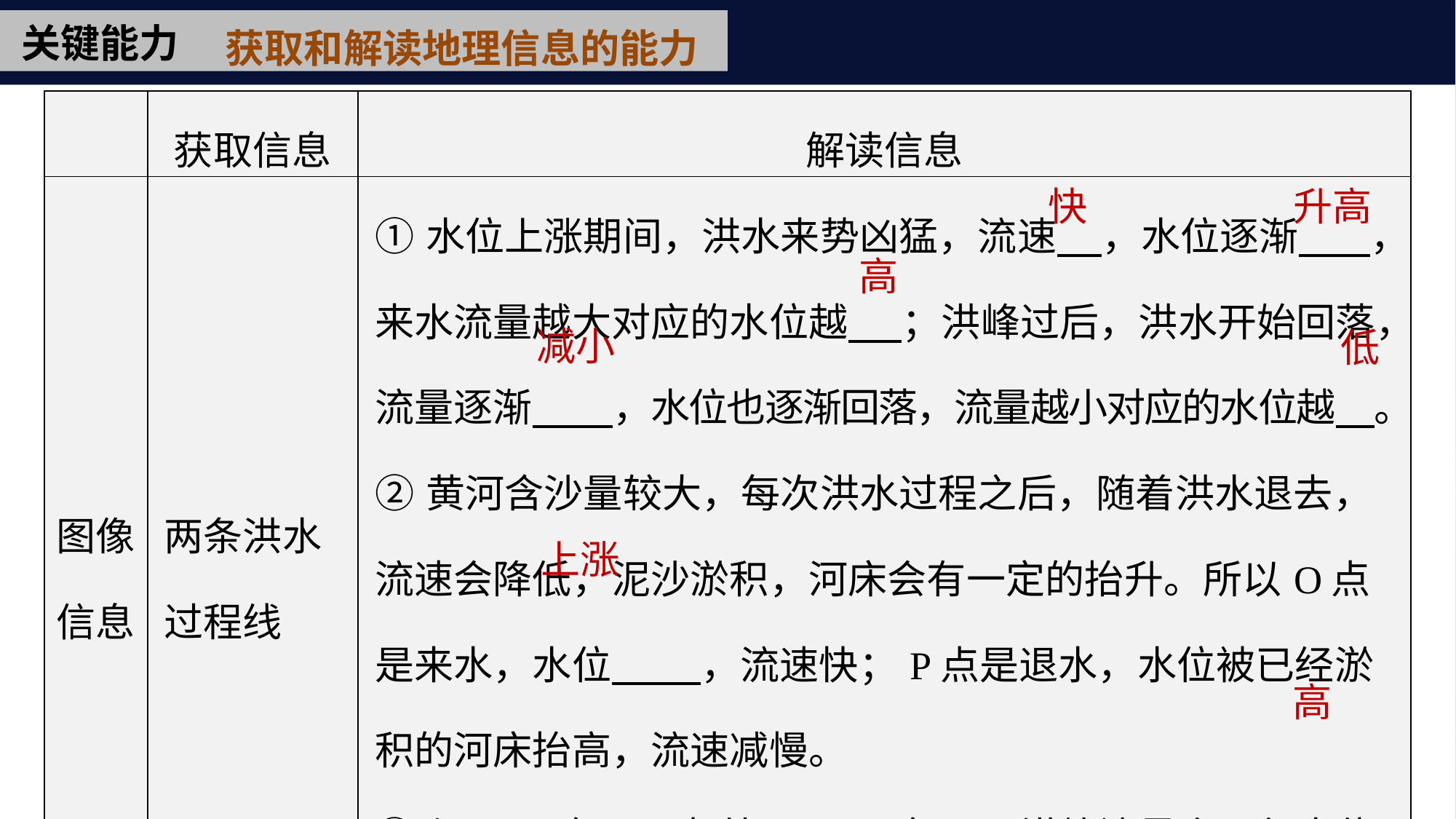

获取和解读地理信息的能力

关键能力
|  | 获取信息 | 解读信息 |
| --- | --- | --- |
| 图像信息 | 两条洪水过程线 | ①水位上涨期间，洪水来势凶猛，流速 ，水位逐渐 ，来水流量越大对应的水位越 ；洪峰过后，洪水开始回落，流量逐渐 ，水位也逐渐回落，流量越小对应的水位越 。 ②黄河含沙量较大，每次洪水过程之后，随着洪水退去，流速会降低，泥沙淤积，河床会有一定的抬升。所以O点是来水，水位 ，流速快；P点是退水，水位被已经淤积的河床抬高，流速减慢。 ③与1958年7月相比，1996年8月洪峰流量小，但水位 ，说明河床淤积抬升 |
升高
快
高
减小
低
上涨
高